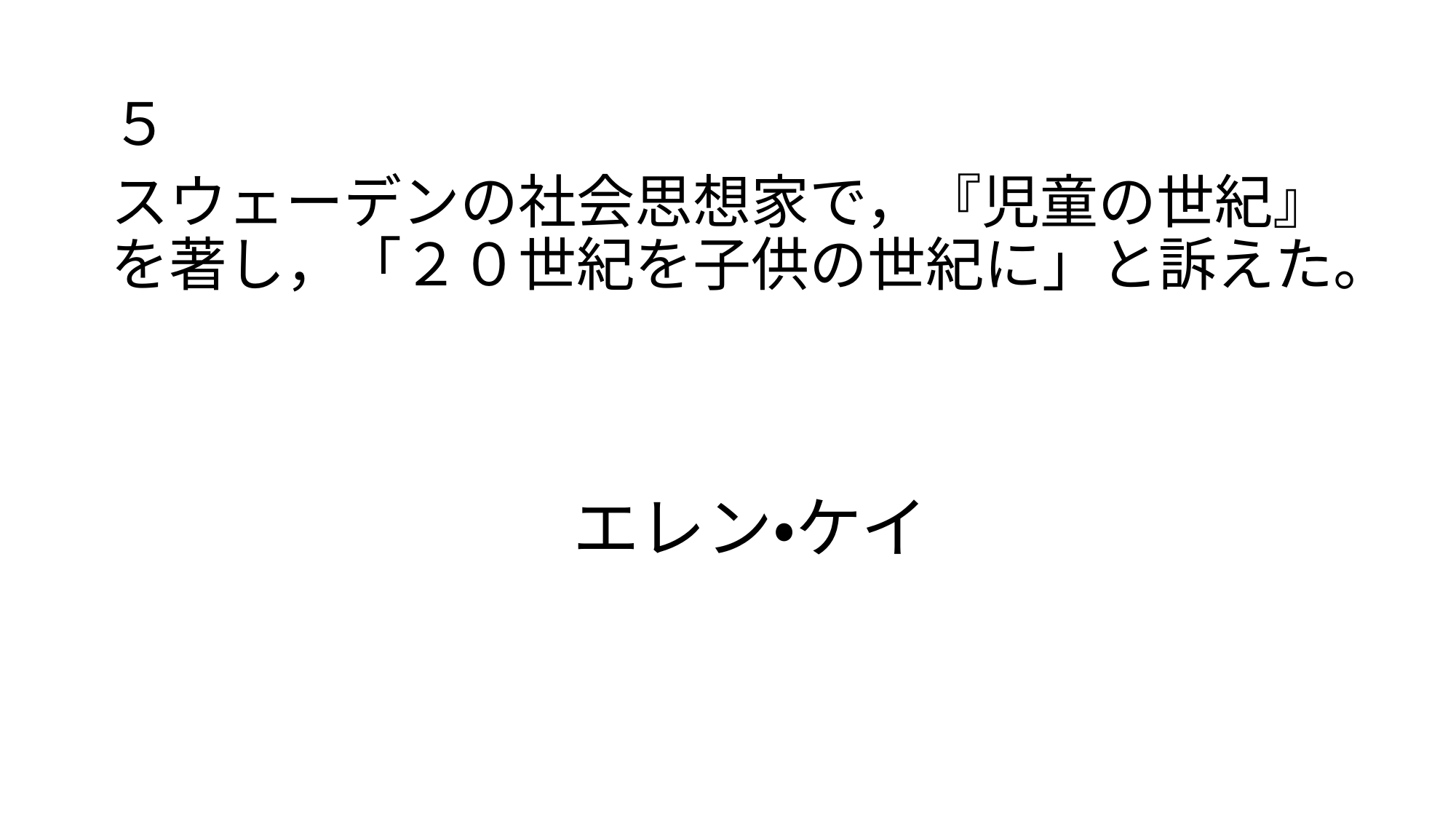

５
スウェーデンの社会思想家で，『児童の世紀』を著し，「２０世紀を子供の世紀に」と訴えた。
# エレン・ケイ